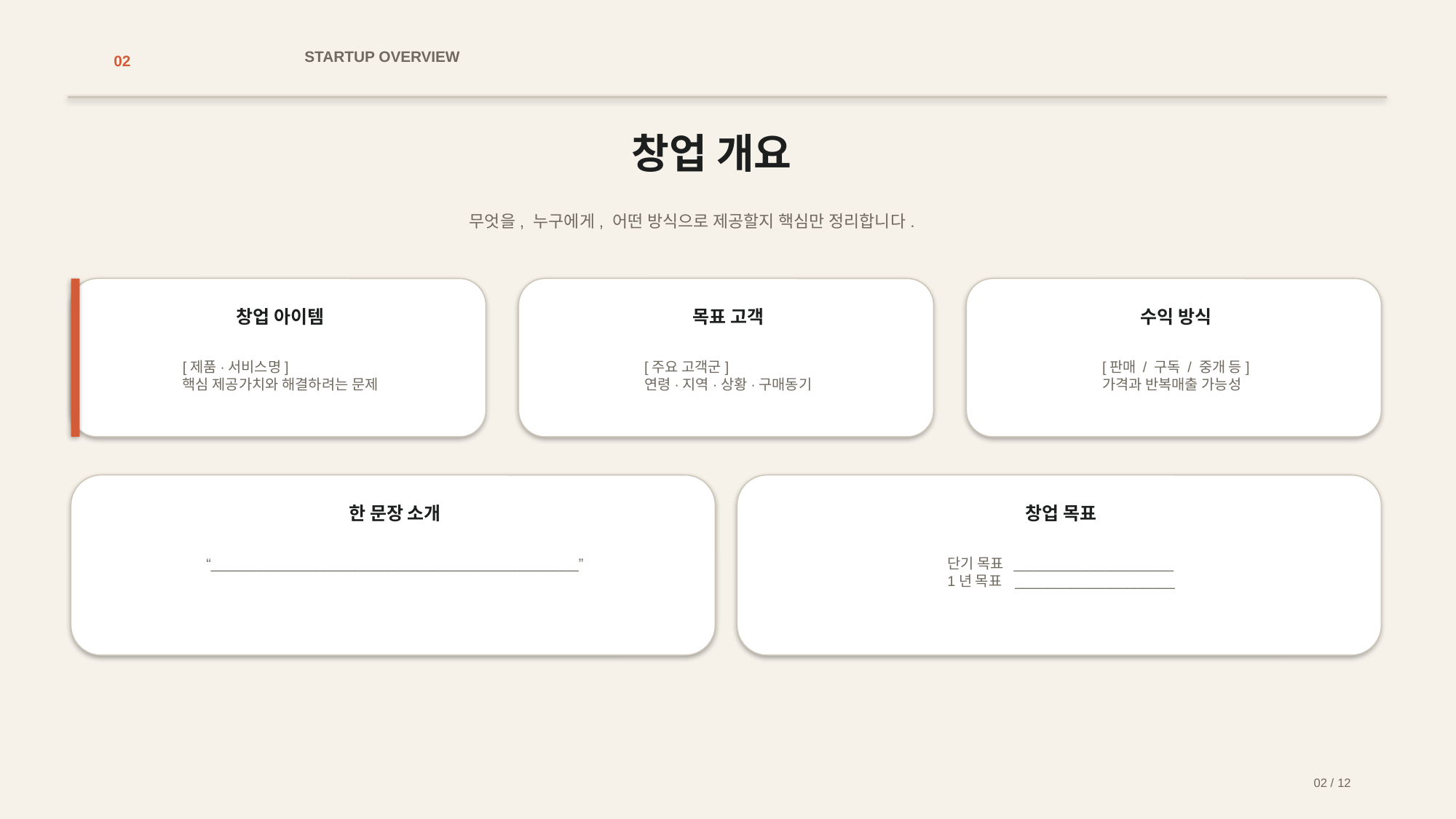

STARTUP OVERVIEW
02

창업 개요
무엇을, 누구에게, 어떤 방식으로 제공할지 핵심만 정리합니다.

창업 아이템
목표 고객
수익 방식
[제품·서비스명]
핵심 제공가치와 해결하려는 문제
[주요 고객군]
연령·지역·상황·구매동기
[판매 / 구독 / 중개 등]
가격과 반복매출 가능성

한 문장 소개
창업 목표
“______________________________________________”
단기 목표  ____________________
1년 목표   ____________________
02 / 12